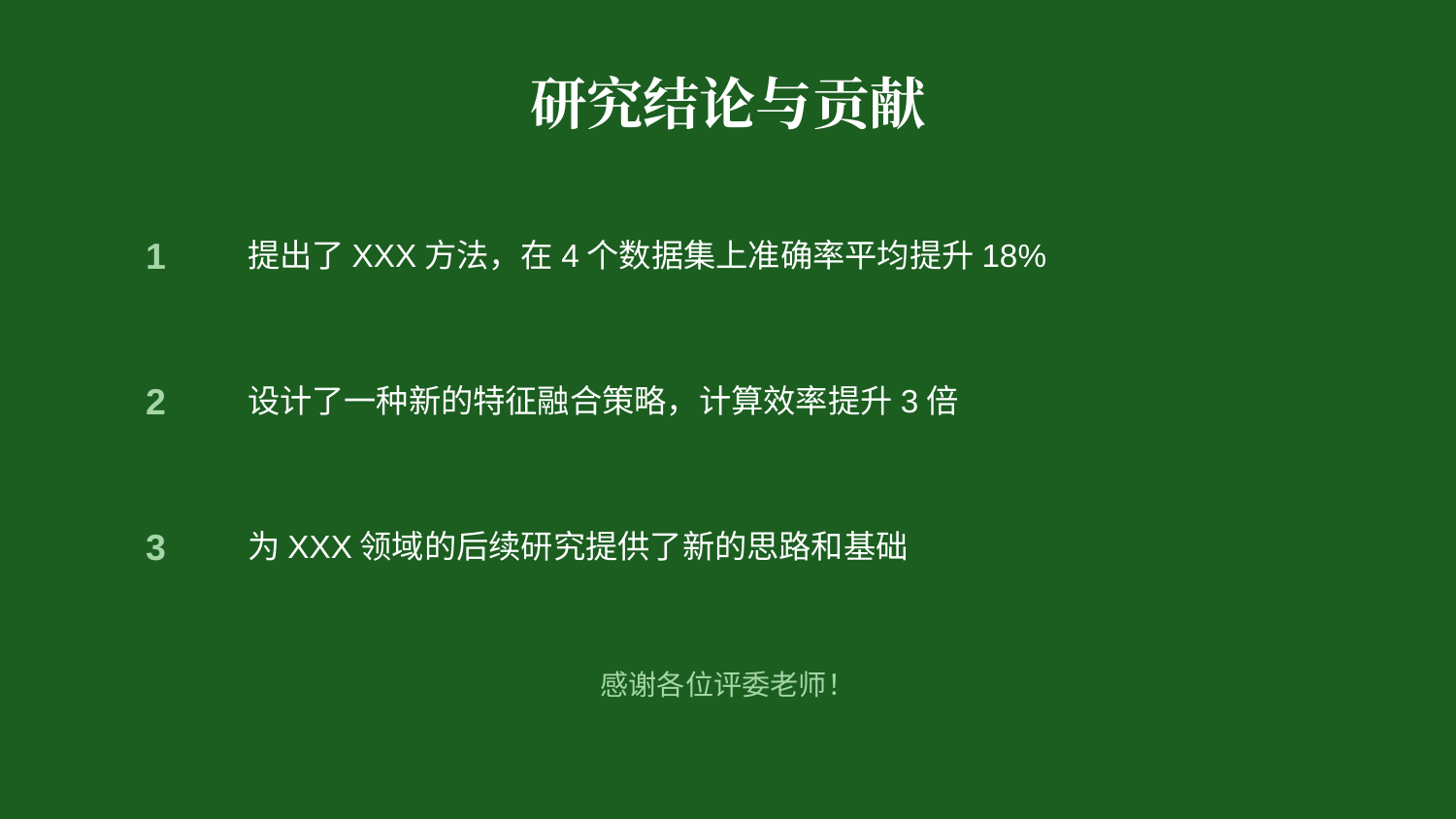

研究结论与贡献
1
提出了XXX方法，在4个数据集上准确率平均提升18%
2
设计了一种新的特征融合策略，计算效率提升3倍
3
为XXX领域的后续研究提供了新的思路和基础
感谢各位评委老师！